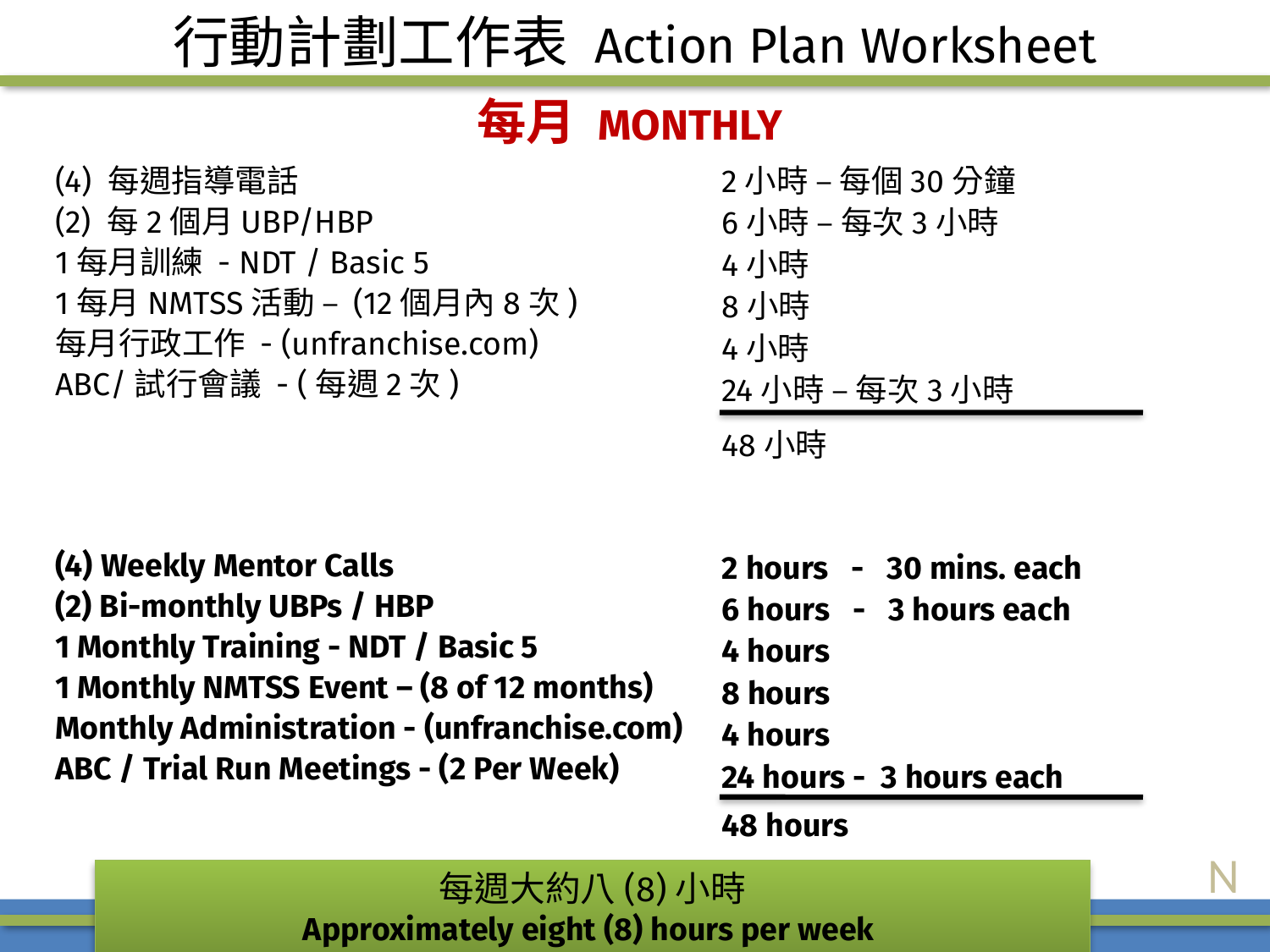

# 行動計劃工作表 Action Plan Worksheet
每月 MONTHLY
(4) 每週指導電話
(2) 每2個月UBP/HBP
1每月訓練 - NDT / Basic 5
1每月NMTSS活動 – (12個月內8次)
每月行政工作 - (unfranchise.com)
ABC/試行會議 - (每週2次)

2小時 – 每個30分鐘
6小時 – 每次3小時
4小時
8小時
4小時
24小時 – 每次3小時

48小時

(4) Weekly Mentor Calls
(2) Bi-monthly UBPs / HBP
1 Monthly Training - NDT / Basic 5
1 Monthly NMTSS Event – (8 of 12 months)
Monthly Administration - (unfranchise.com)
ABC / Trial Run Meetings - (2 Per Week)
2 hours   -   30 mins. each
6 hours   -   3 hours each
4 hours
8 hours
4 hours
24 hours -  3 hours each

48 hours

N
每週大約八(8)小時
Approximately eight (8) hours per week